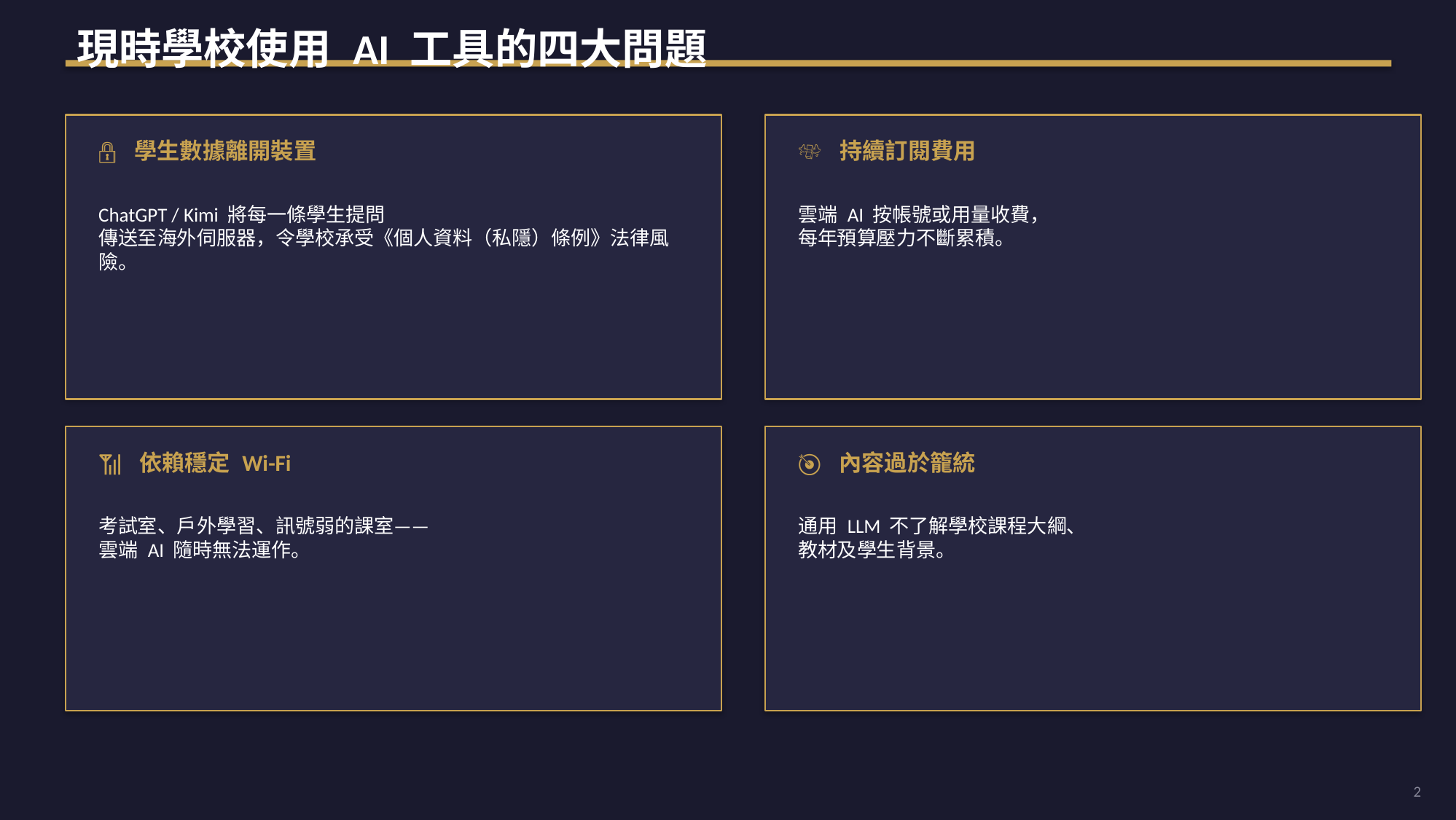

現時學校使用 AI 工具的四大問題

🔒  學生數據離開裝置
💸  持續訂閱費用
ChatGPT / Kimi 將每一條學生提問
傳送至海外伺服器，令學校承受《個人資料（私隱）條例》法律風險。
雲端 AI 按帳號或用量收費，
每年預算壓力不斷累積。

📶  依賴穩定 Wi-Fi
🎯  內容過於籠統
考試室、戶外學習、訊號弱的課室——
雲端 AI 隨時無法運作。
通用 LLM 不了解學校課程大綱、
教材及學生背景。
2